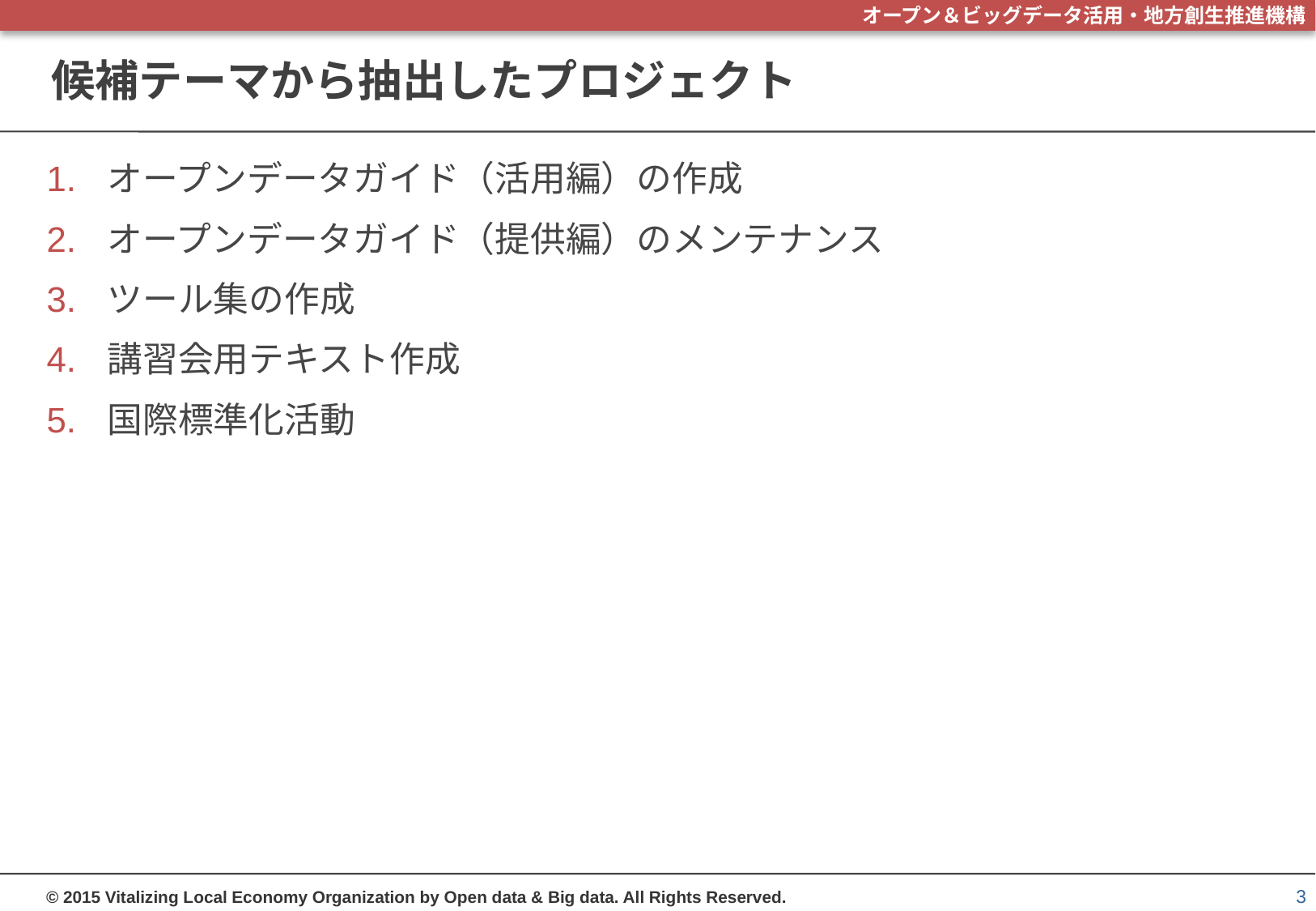

# 候補テーマから抽出したプロジェクト
オープンデータガイド（活用編）の作成
オープンデータガイド（提供編）のメンテナンス
ツール集の作成
講習会用テキスト作成
国際標準化活動
3